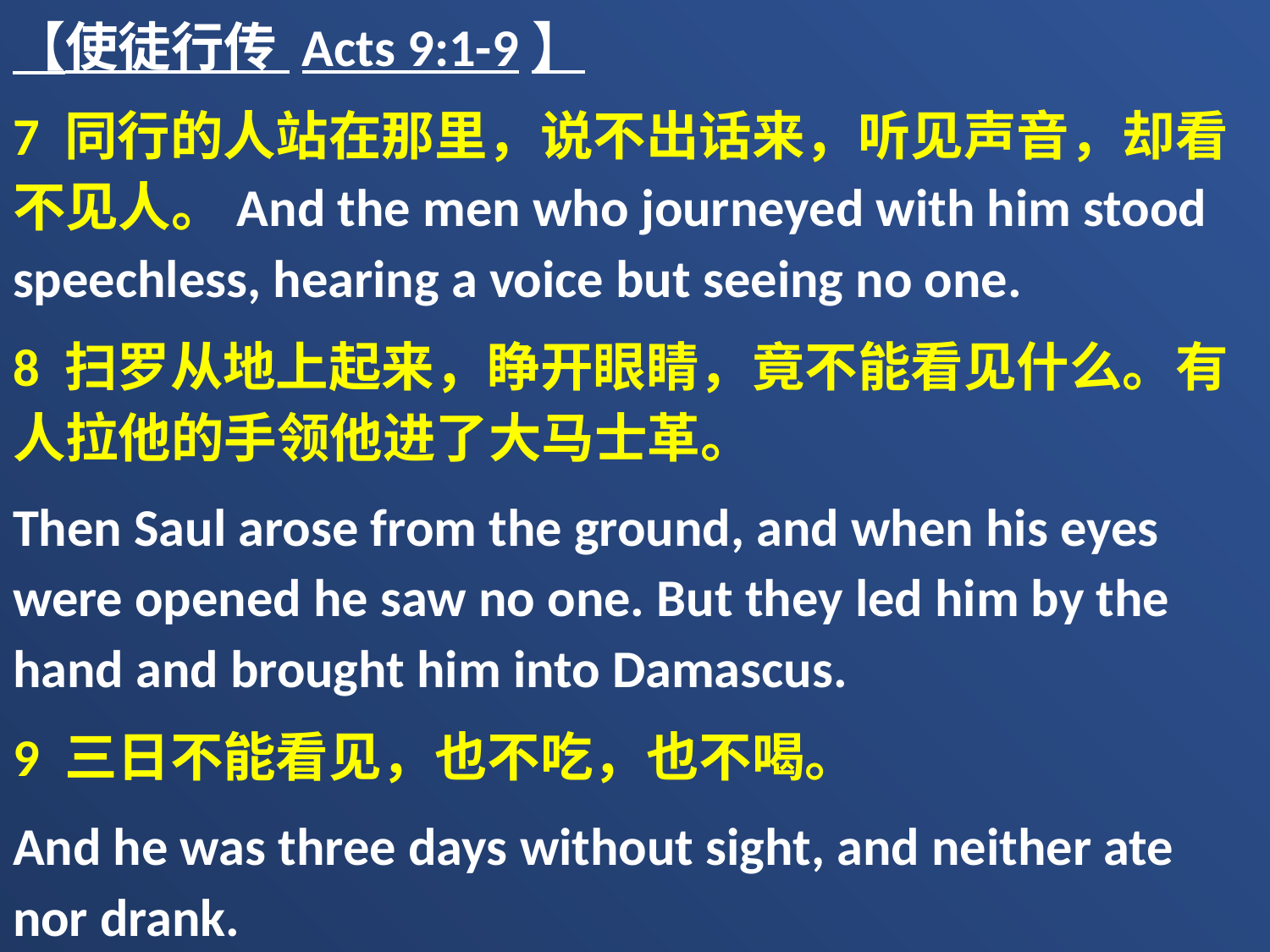

【使徒行传 Acts 9:1-9】
7 同行的人站在那里，说不出话来，听见声音，却看不见人。And the men who journeyed with him stood speechless, hearing a voice but seeing no one.
8 扫罗从地上起来，睁开眼睛，竟不能看见什么。有人拉他的手领他进了大马士革。
Then Saul arose from the ground, and when his eyes were opened he saw no one. But they led him by the hand and brought him into Damascus.
9 三日不能看见，也不吃，也不喝。
And he was three days without sight, and neither ate nor drank.